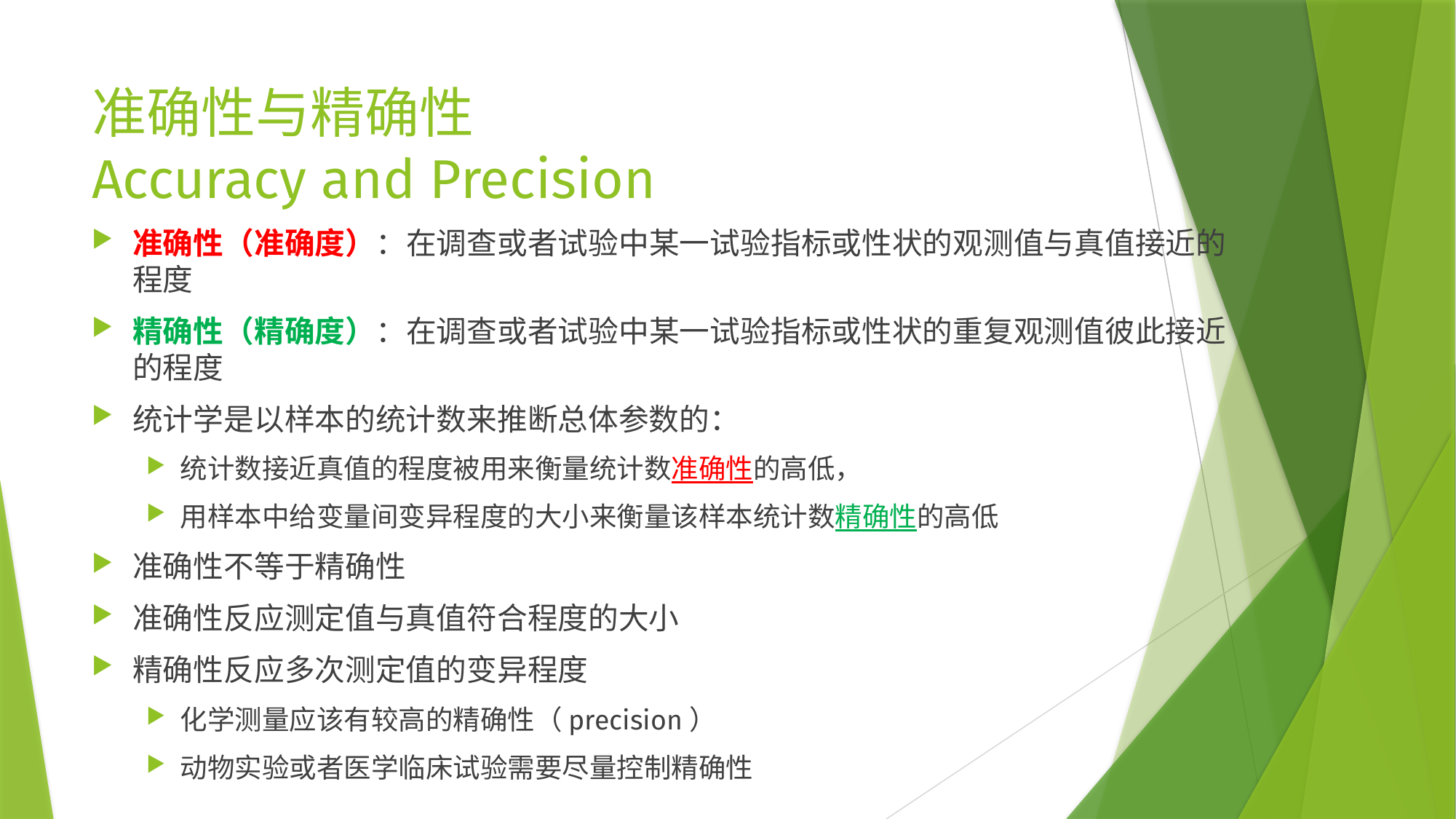

# 准确性与精确性 Accuracy and Precision
准确性（准确度）：在调查或者试验中某一试验指标或性状的观测值与真值接近的程度
精确性（精确度）：在调查或者试验中某一试验指标或性状的重复观测值彼此接近的程度
统计学是以样本的统计数来推断总体参数的：
统计数接近真值的程度被用来衡量统计数准确性的高低，
用样本中给变量间变异程度的大小来衡量该样本统计数精确性的高低
准确性不等于精确性
准确性反应测定值与真值符合程度的大小
精确性反应多次测定值的变异程度
化学测量应该有较高的精确性（precision）
动物实验或者医学临床试验需要尽量控制精确性